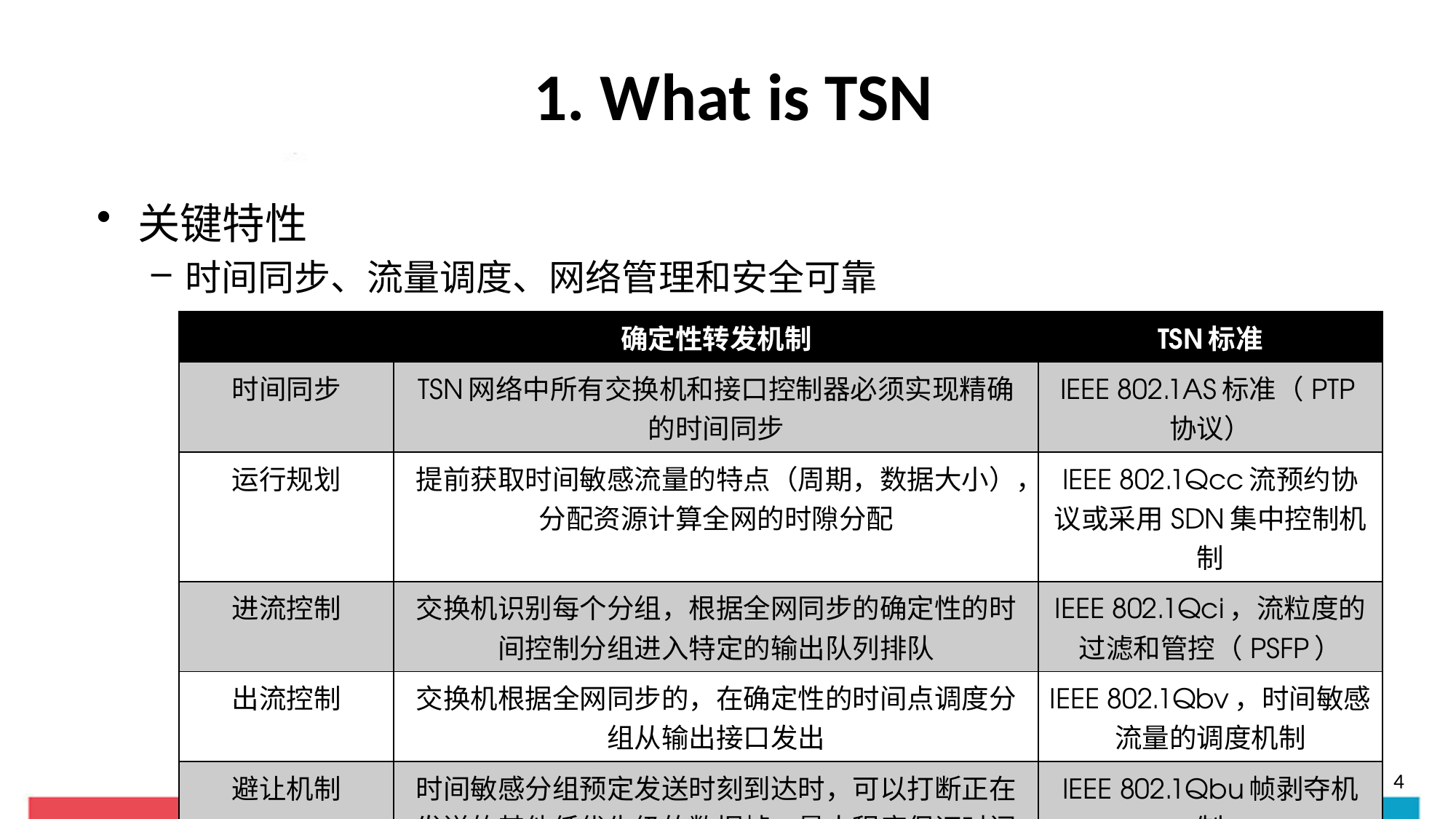

# 1. What is TSN
关键特性
时间同步、流量调度、网络管理和安全可靠

|  | 确定性转发机制 | TSN标准 |
| --- | --- | --- |
| 时间同步 | TSN网络中所有交换机和接口控制器必须实现精确的时间同步 | IEEE 802.1AS标准（PTP协议） |
| 运行规划 | 提前获取时间敏感流量的特点（周期，数据大小），分配资源计算全网的时隙分配 | IEEE 802.1Qcc流预约协议或采用SDN集中控制机制 |
| 进流控制 | 交换机识别每个分组，根据全网同步的确定性的时间控制分组进入特定的输出队列排队 | IEEE 802.1Qci，流粒度的过滤和管控（PSFP） |
| 出流控制 | 交换机根据全网同步的，在确定性的时间点调度分组从输出接口发出 | IEEE 802.1Qbv，时间敏感流量的调度机制 |
| 避让机制 | 时间敏感分组预定发送时刻到达时，可以打断正在发送的其他低优先级的数据帧，最大程度保证时间敏感帧的传输 | IEEE 802.1Qbu帧剥夺机制 |
4